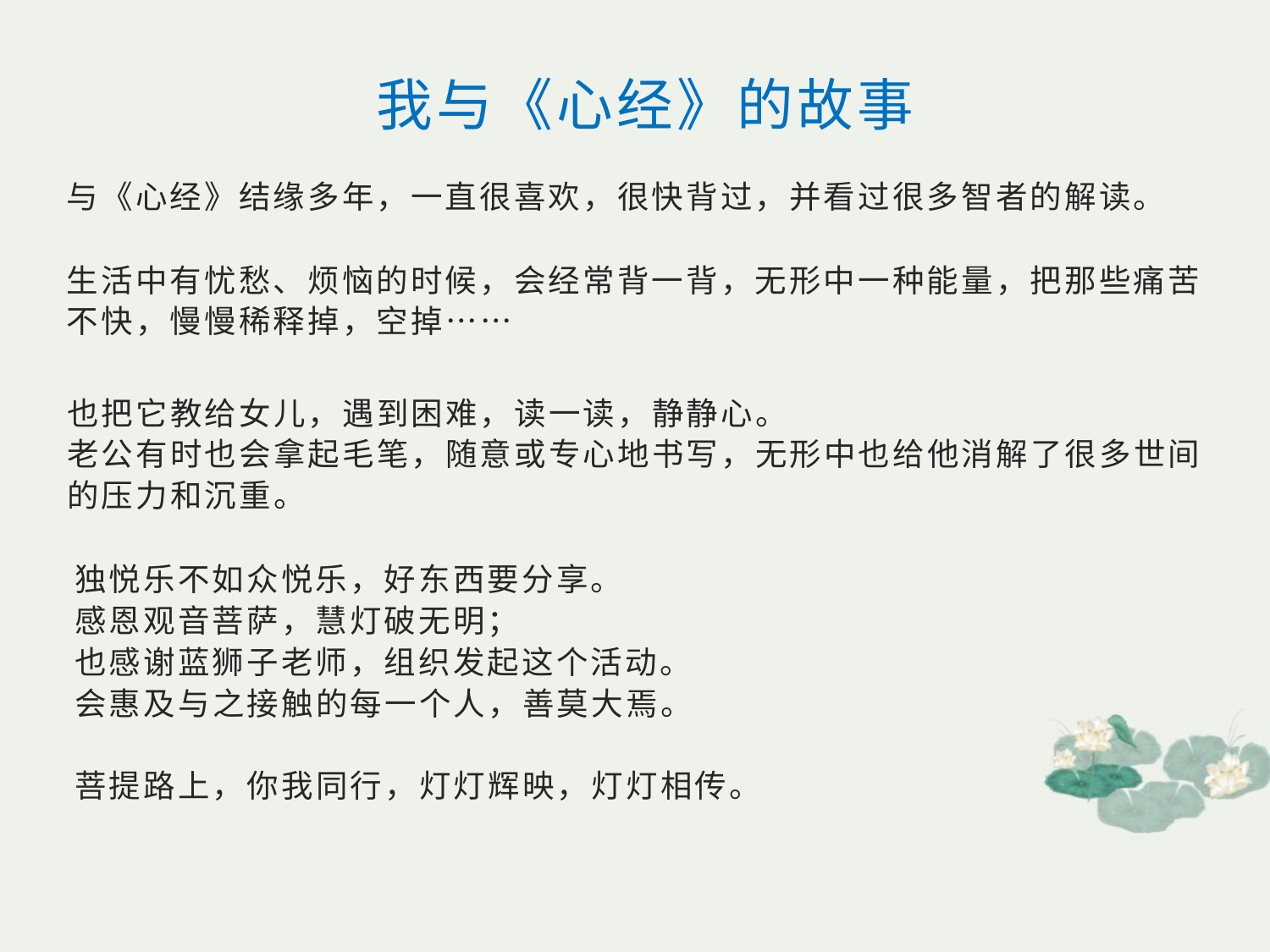

我与《心经》的故事
与《心经》结缘多年，一直很喜欢，很快背过，并看过很多智者的解读。
生活中有忧愁、烦恼的时候，会经常背一背，无形中一种能量，把那些痛苦不快，慢慢稀释掉，空掉……
也把它教给女儿，遇到困难，读一读，静静心。
老公有时也会拿起毛笔，随意或专心地书写，无形中也给他消解了很多世间的压力和沉重。
独悦乐不如众悦乐，好东西要分享。
感恩观音菩萨，慧灯破无明；
也感谢蓝狮子老师，组织发起这个活动。
会惠及与之接触的每一个人，善莫大焉。

菩提路上，你我同行，灯灯辉映，灯灯相传。